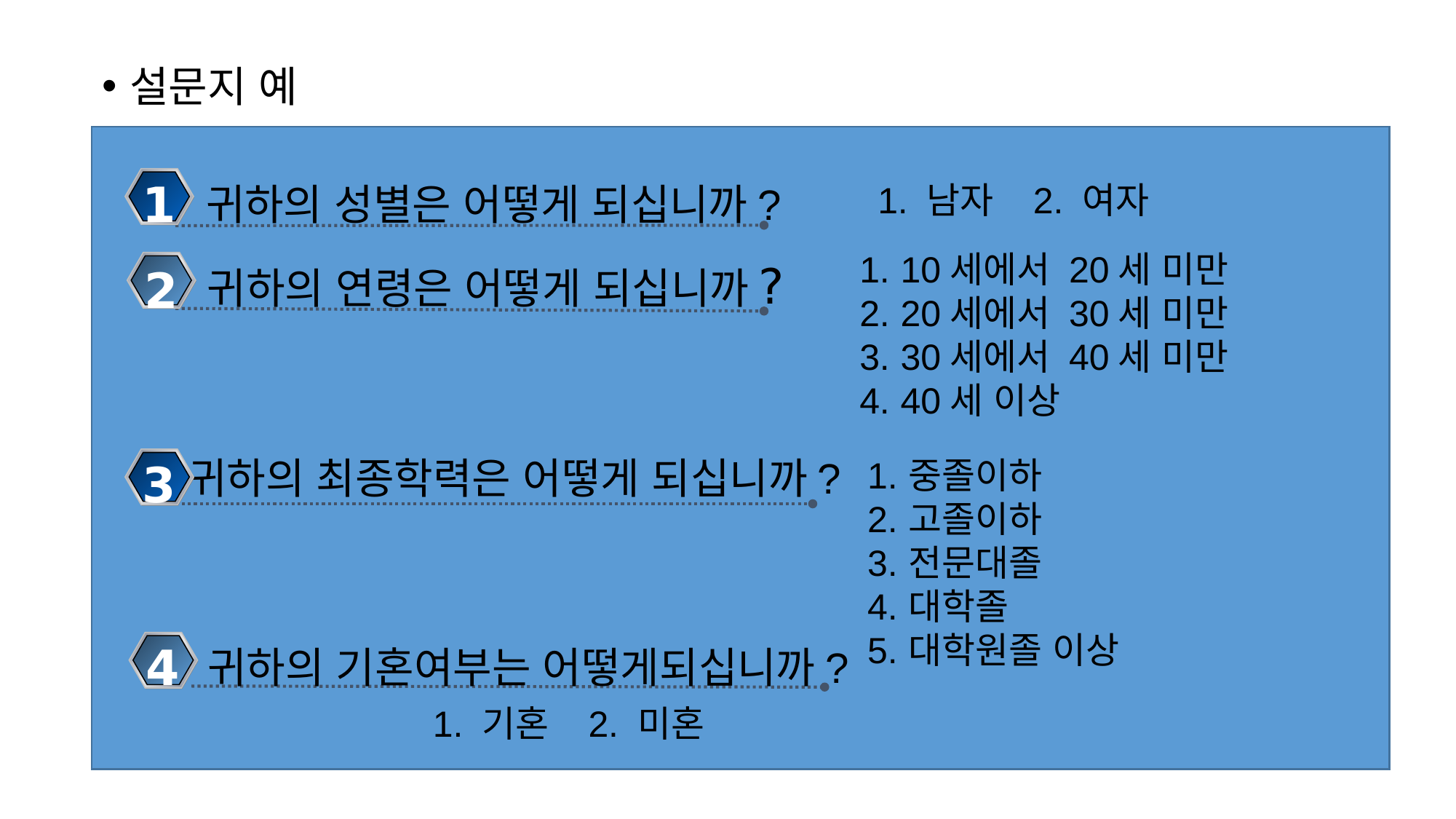

설문지 예

1
귀하의 성별은 어떻게 되십니까?
1. 남자   2. 여자

10세에서 20세 미만
20세에서 30세 미만
30세에서 40세 미만
40세 이상
귀하의 연령은 어떻게 되십니까?

2

귀하의 최종학력은 어떻게 되십니까?
중졸이하
고졸이하
전문대졸
대학졸
대학원졸 이상
3

4

귀하의 기혼여부는 어떻게되십니까?

1. 기혼   2. 미혼